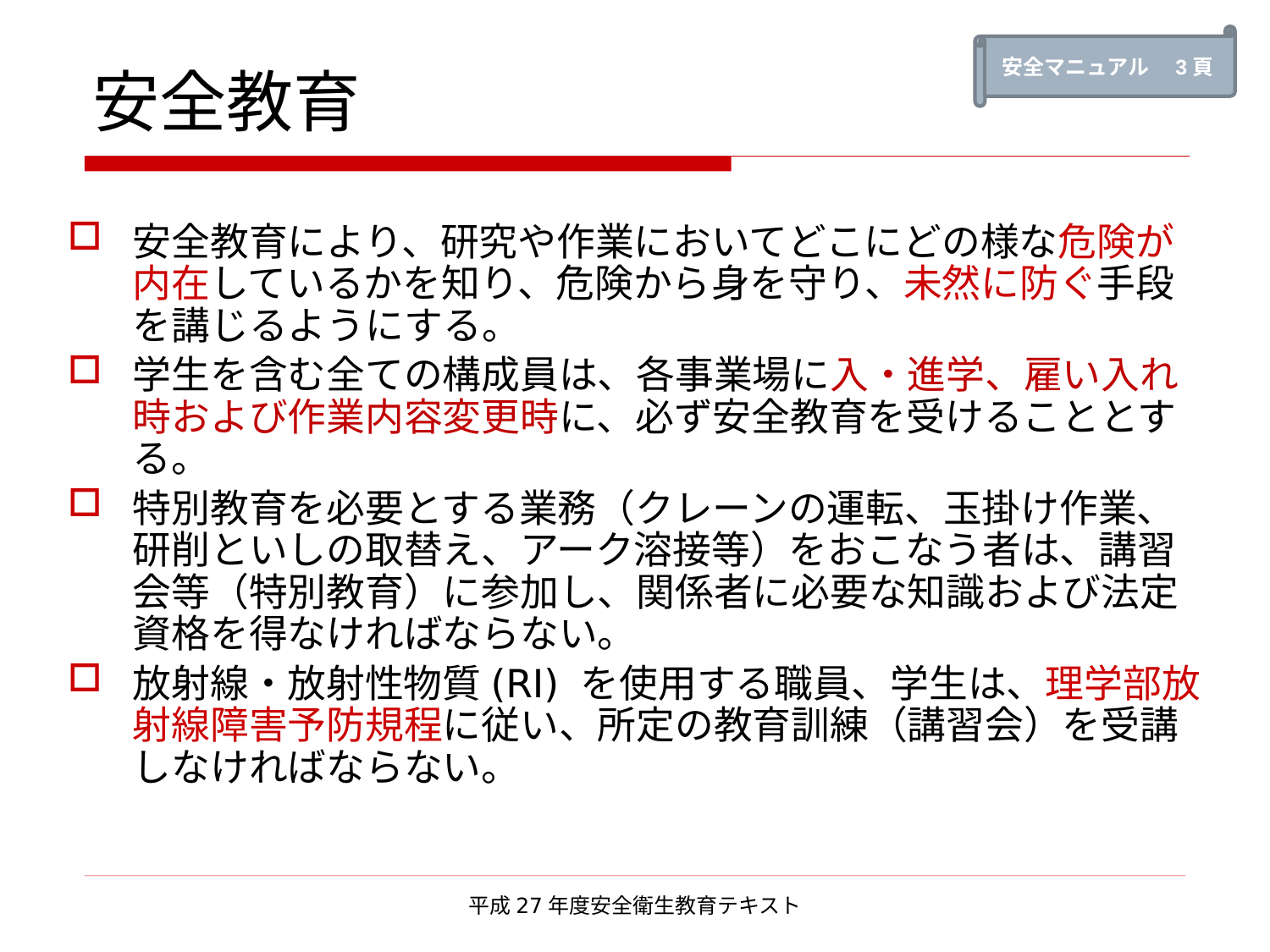

安全マニュアル　3頁
# 安全教育
安全教育により、研究や作業においてどこにどの様な危険が内在しているかを知り、危険から身を守り、未然に防ぐ手段を講じるようにする。
学生を含む全ての構成員は、各事業場に入・進学、雇い入れ時および作業内容変更時に、必ず安全教育を受けることとする。
特別教育を必要とする業務（クレーンの運転、玉掛け作業、研削といしの取替え、アーク溶接等）をおこなう者は、講習会等（特別教育）に参加し、関係者に必要な知識および法定資格を得なければならない。
放射線・放射性物質(RI) を使用する職員、学生は、理学部放射線障害予防規程に従い、所定の教育訓練（講習会）を受講しなければならない。
平成27年度安全衛生教育テキスト